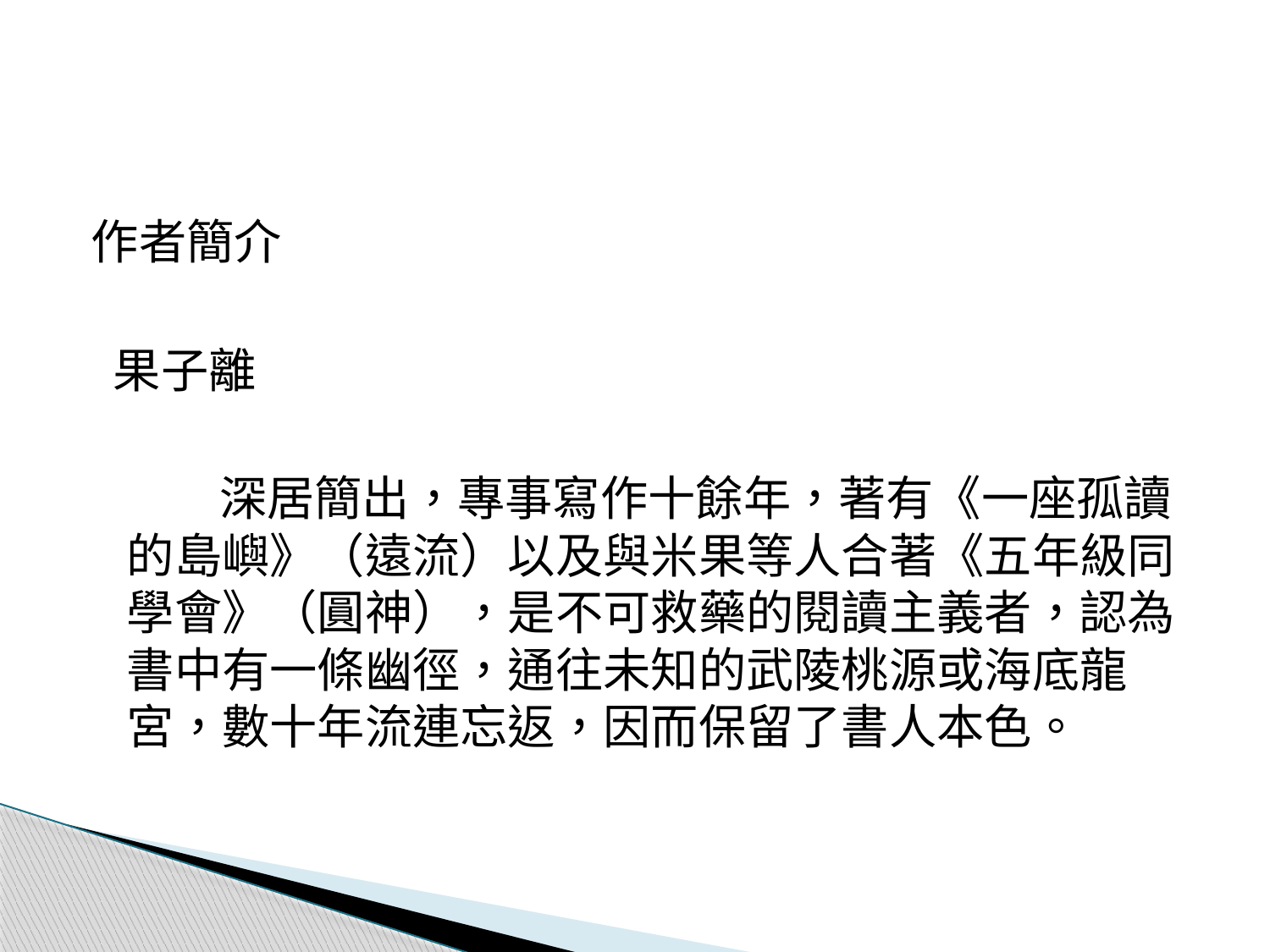

#
作者簡介

 果子離

  　　深居簡出，專事寫作十餘年，著有《一座孤讀的島嶼》（遠流）以及與米果等人合著《五年級同學會》（圓神），是不可救藥的閱讀主義者，認為書中有一條幽徑，通往未知的武陵桃源或海底龍宮，數十年流連忘返，因而保留了書人本色。